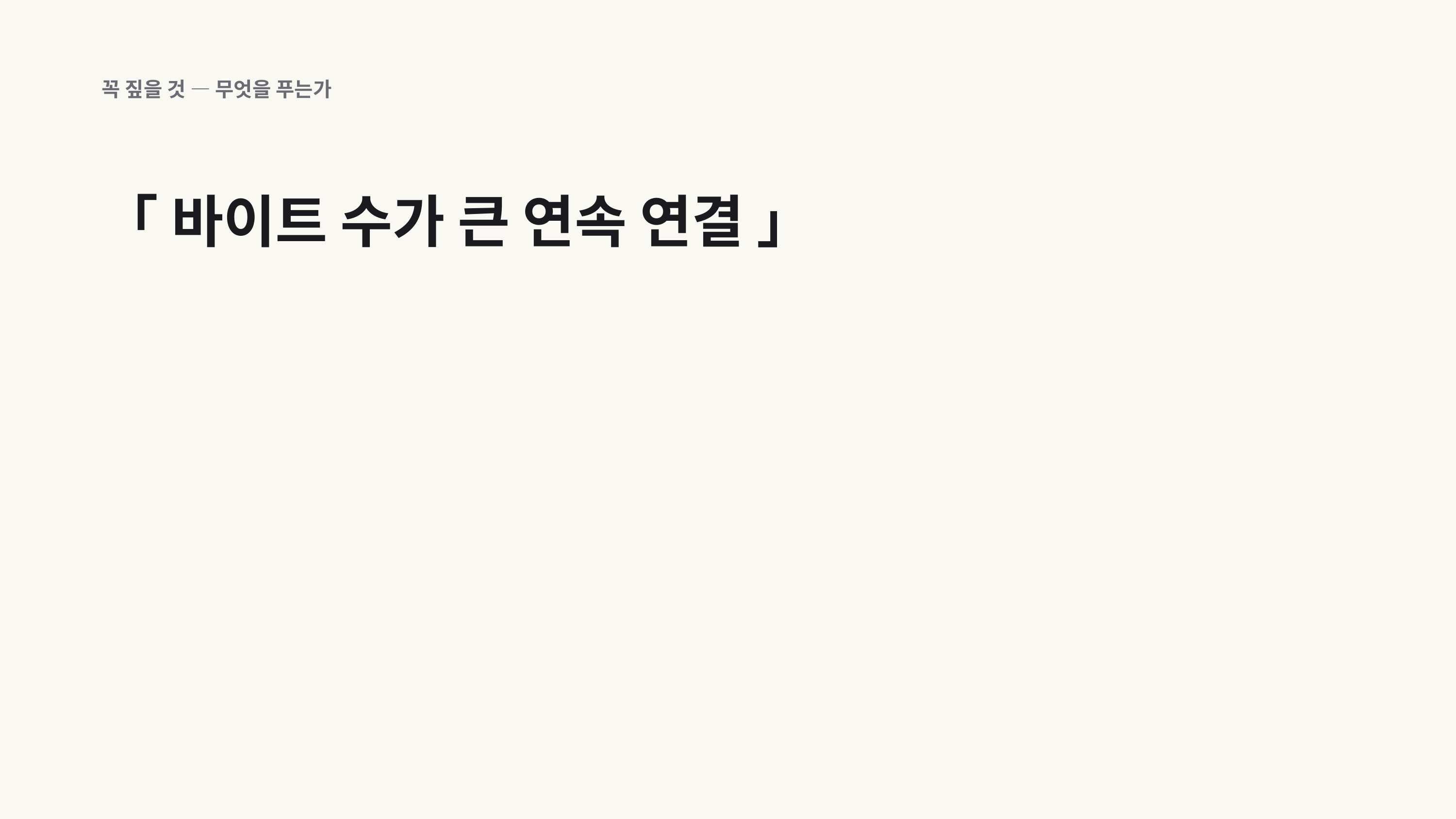

꼭 짚을 것 — 무엇을 푸는가
「 바이트 수가 큰 연속 연결 」